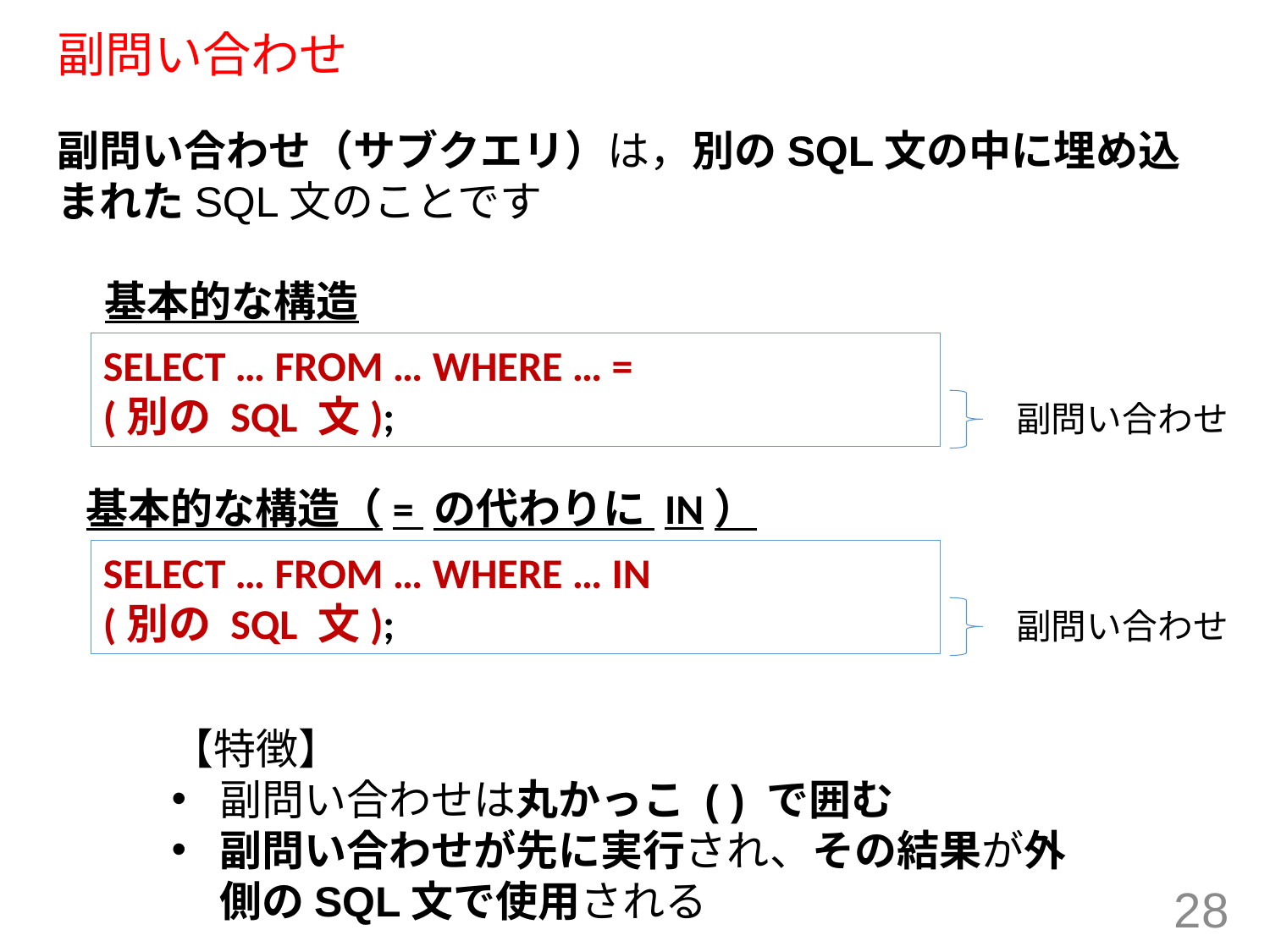

# 副問い合わせ
副問い合わせ（サブクエリ）は，別のSQL文の中に埋め込まれたSQL文のことです
基本的な構造

SELECT … FROM … WHERE … =
(別の SQL 文);

副問い合わせ
基本的な構造（= の代わりに IN）
SELECT … FROM … WHERE … IN
(別の SQL 文);

副問い合わせ
【特徴】
副問い合わせは丸かっこ ( ) で囲む
副問い合わせが先に実行され、その結果が外側のSQL文で使用される
28